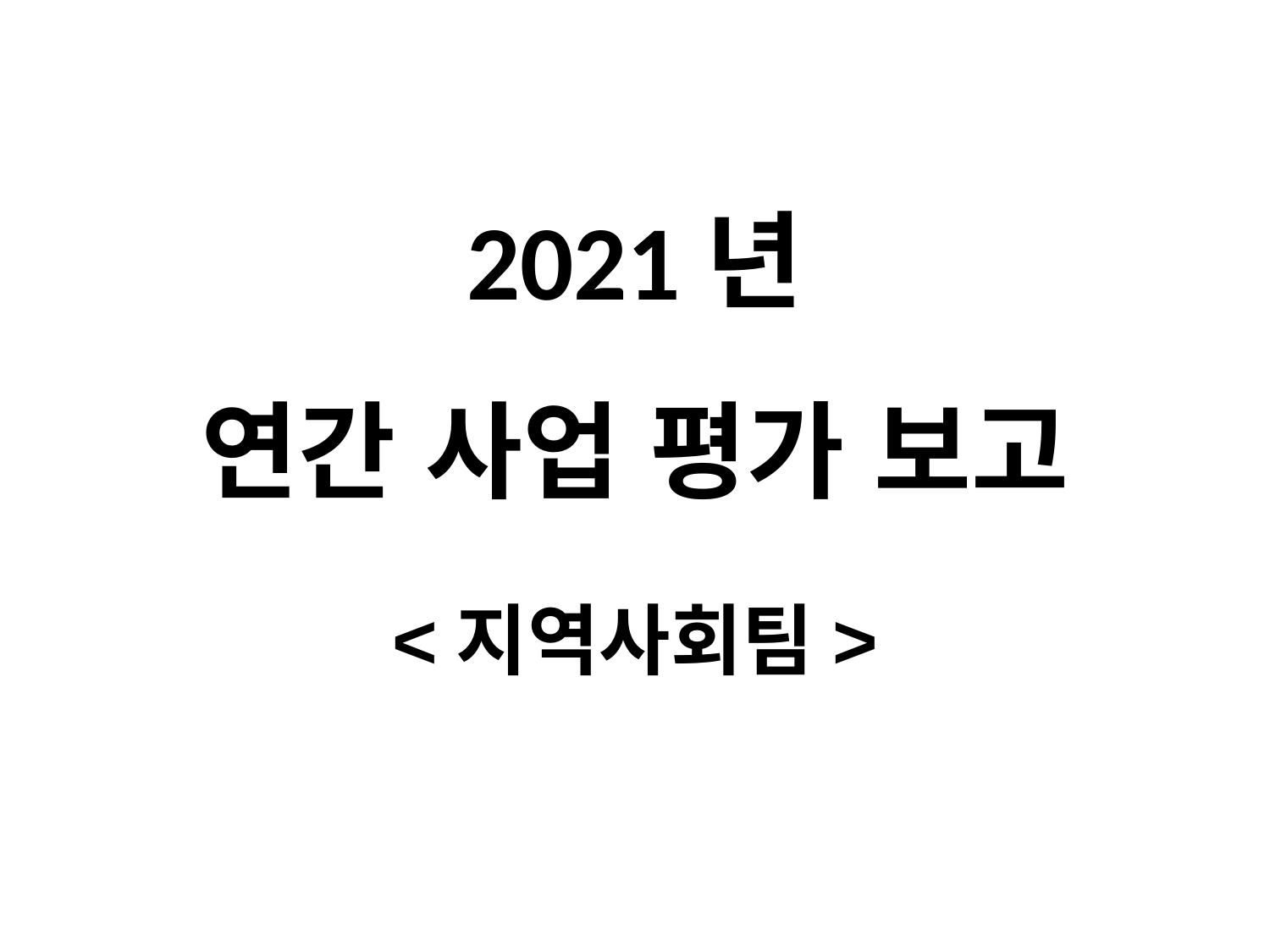

# 2021년 연간 사업 평가 보고
<지역사회팀>